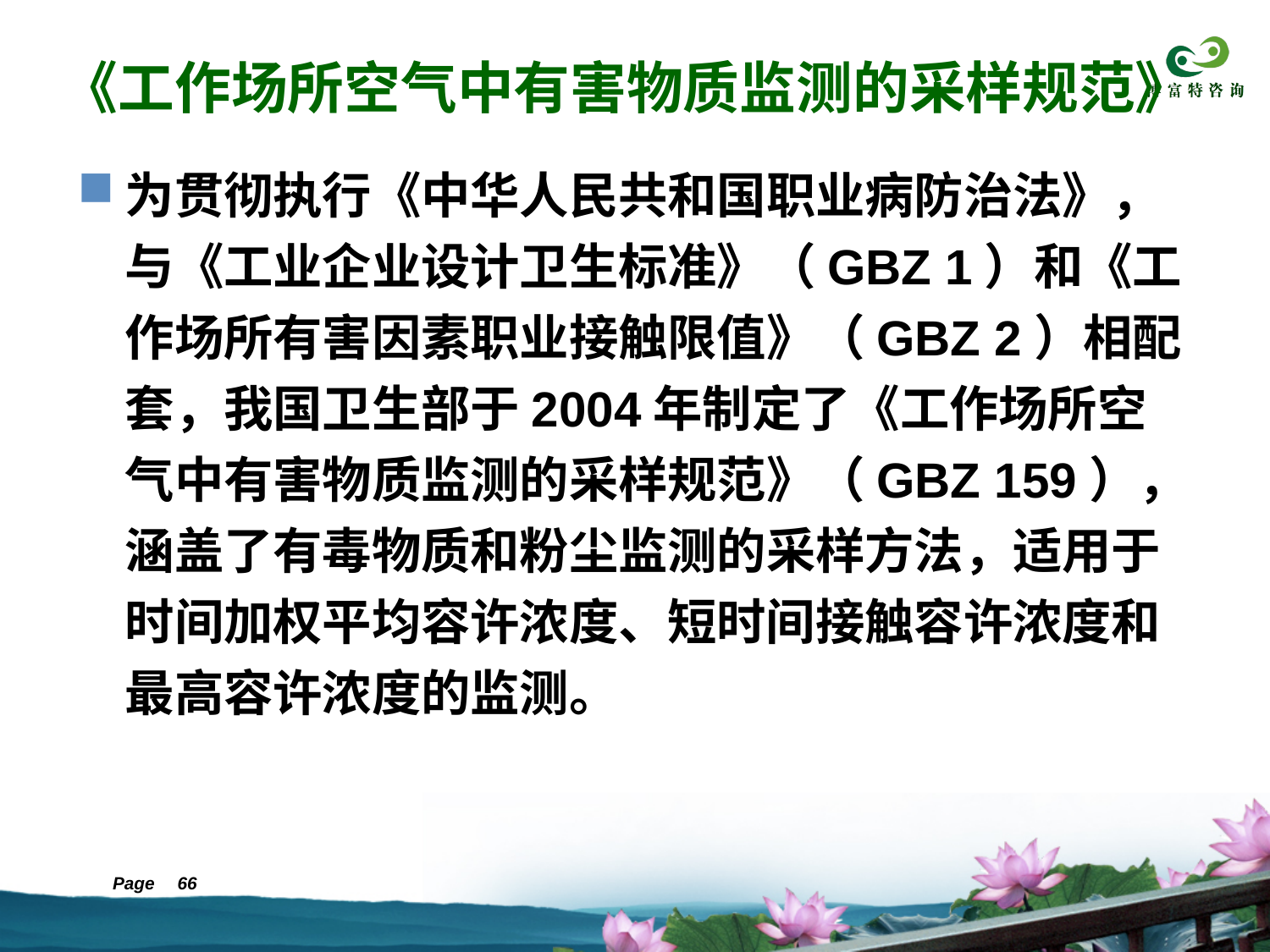

# 《工作场所空气中有害物质监测的采样规范》
为贯彻执行《中华人民共和国职业病防治法》，与《工业企业设计卫生标准》（GBZ 1）和《工作场所有害因素职业接触限值》（GBZ 2）相配套，我国卫生部于2004年制定了《工作场所空气中有害物质监测的采样规范》（GBZ 159），涵盖了有毒物质和粉尘监测的采样方法，适用于时间加权平均容许浓度、短时间接触容许浓度和最高容许浓度的监测。